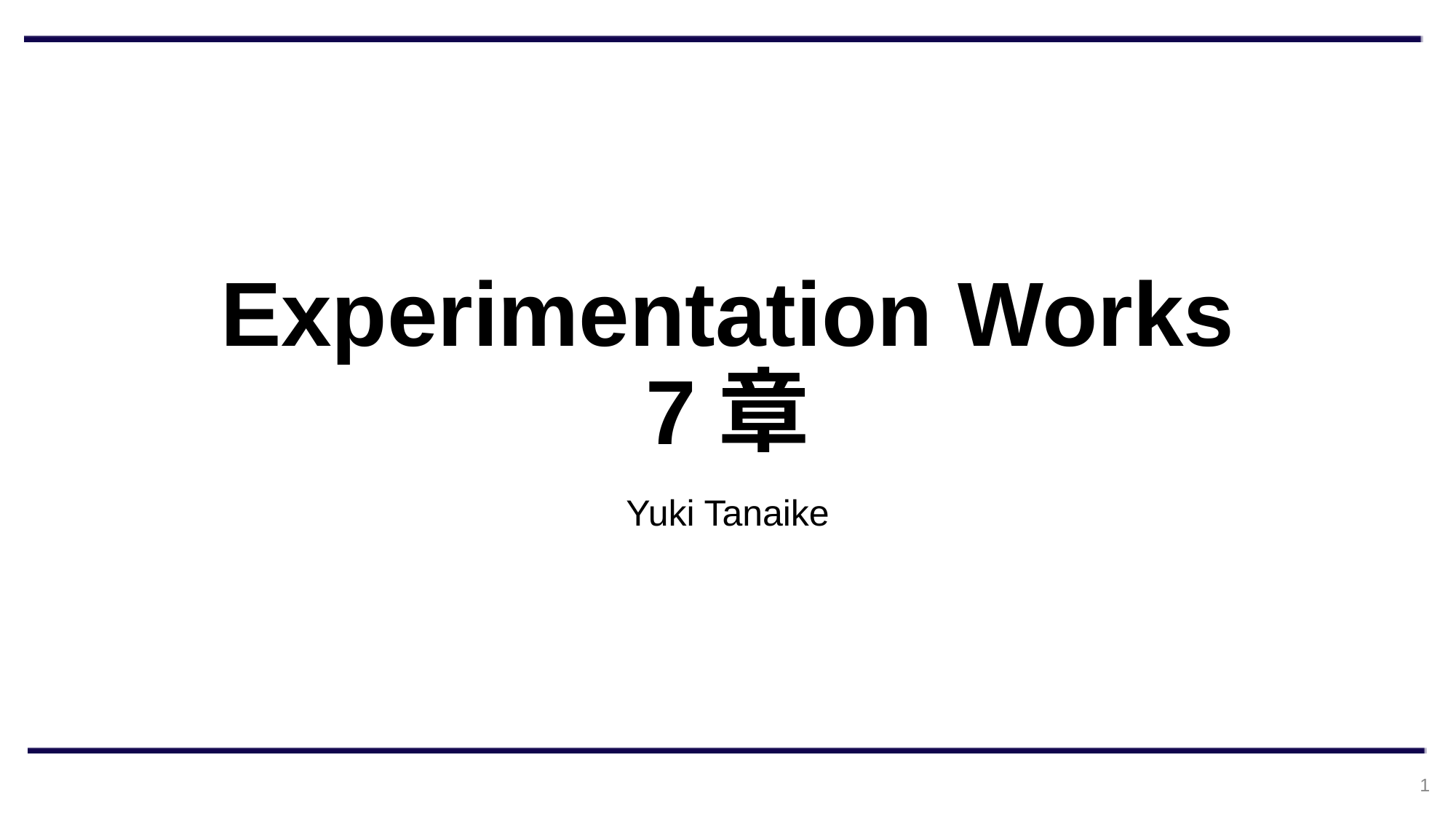

# Experimentation Works 7章

Yuki Tanaike

1